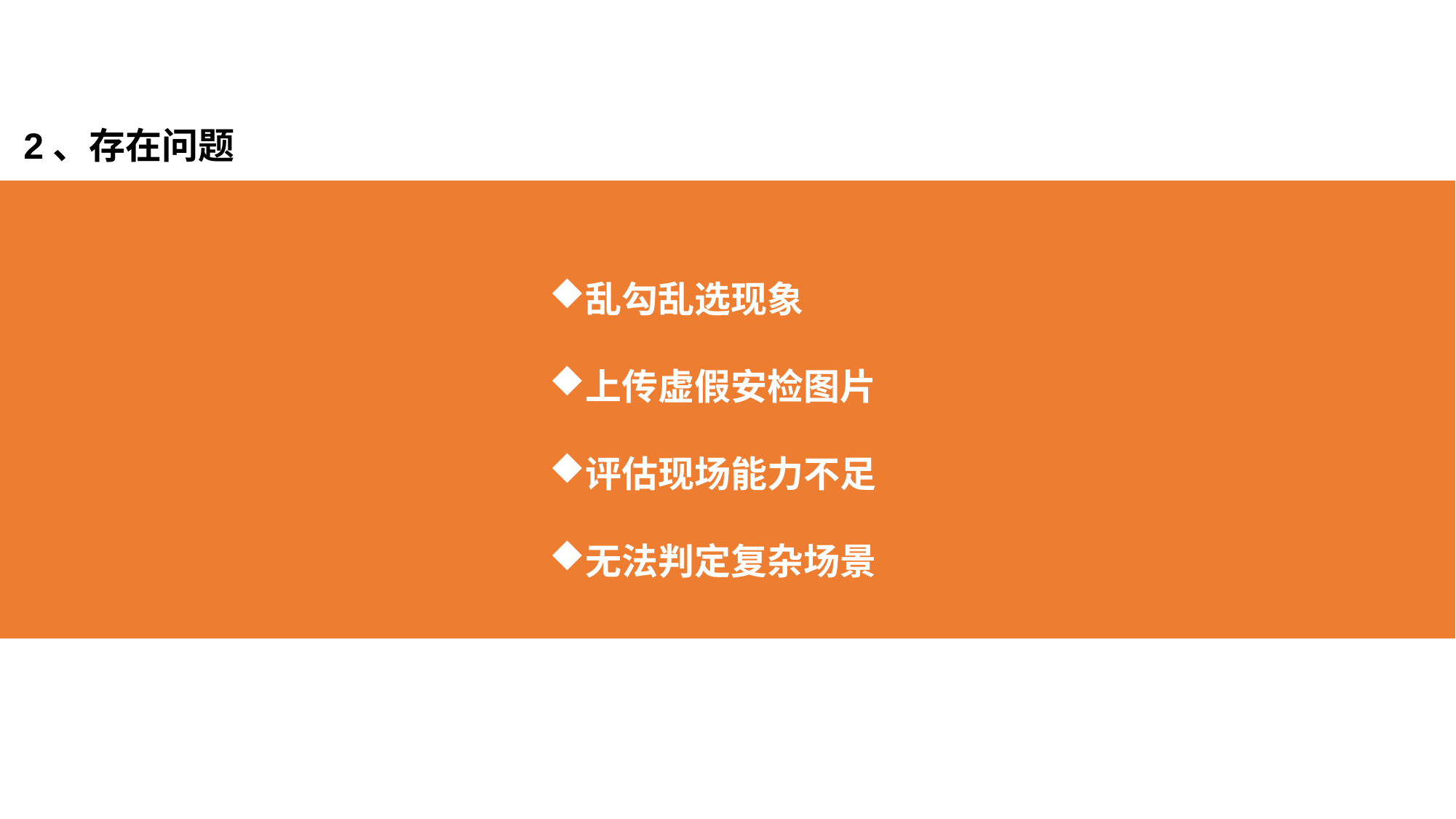

2、存在问题

乱勾乱选现象
上传虚假安检图片
评估现场能力不足
无法判定复杂场景
4